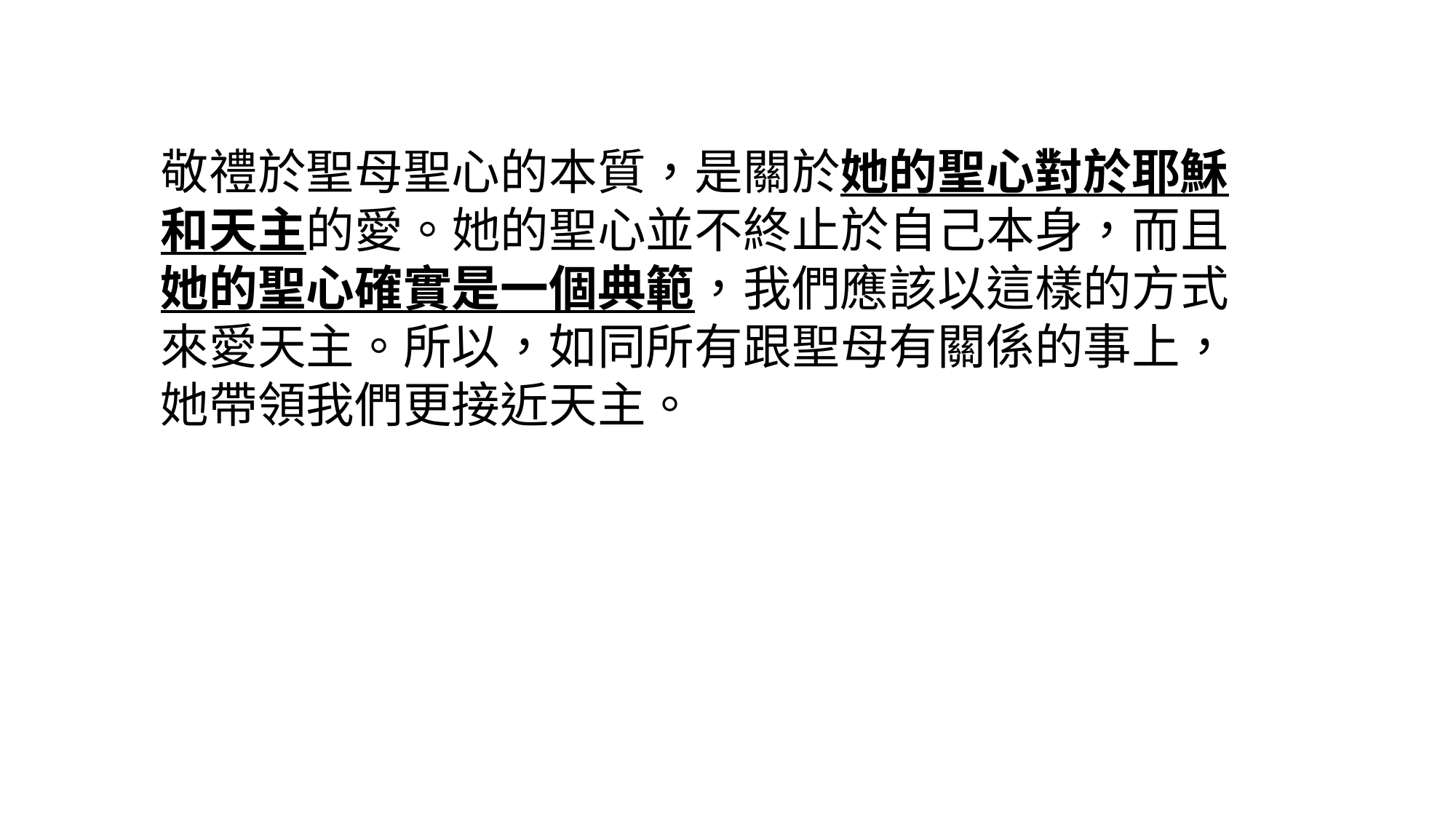

敬禮於聖母聖心的本質，是關於她的聖心對於耶穌和天主的愛。她的聖心並不終止於自己本身，而且她的聖心確實是一個典範，我們應該以這樣的方式來愛天主。所以，如同所有跟聖母有關係的事上，她帶領我們更接近天主。